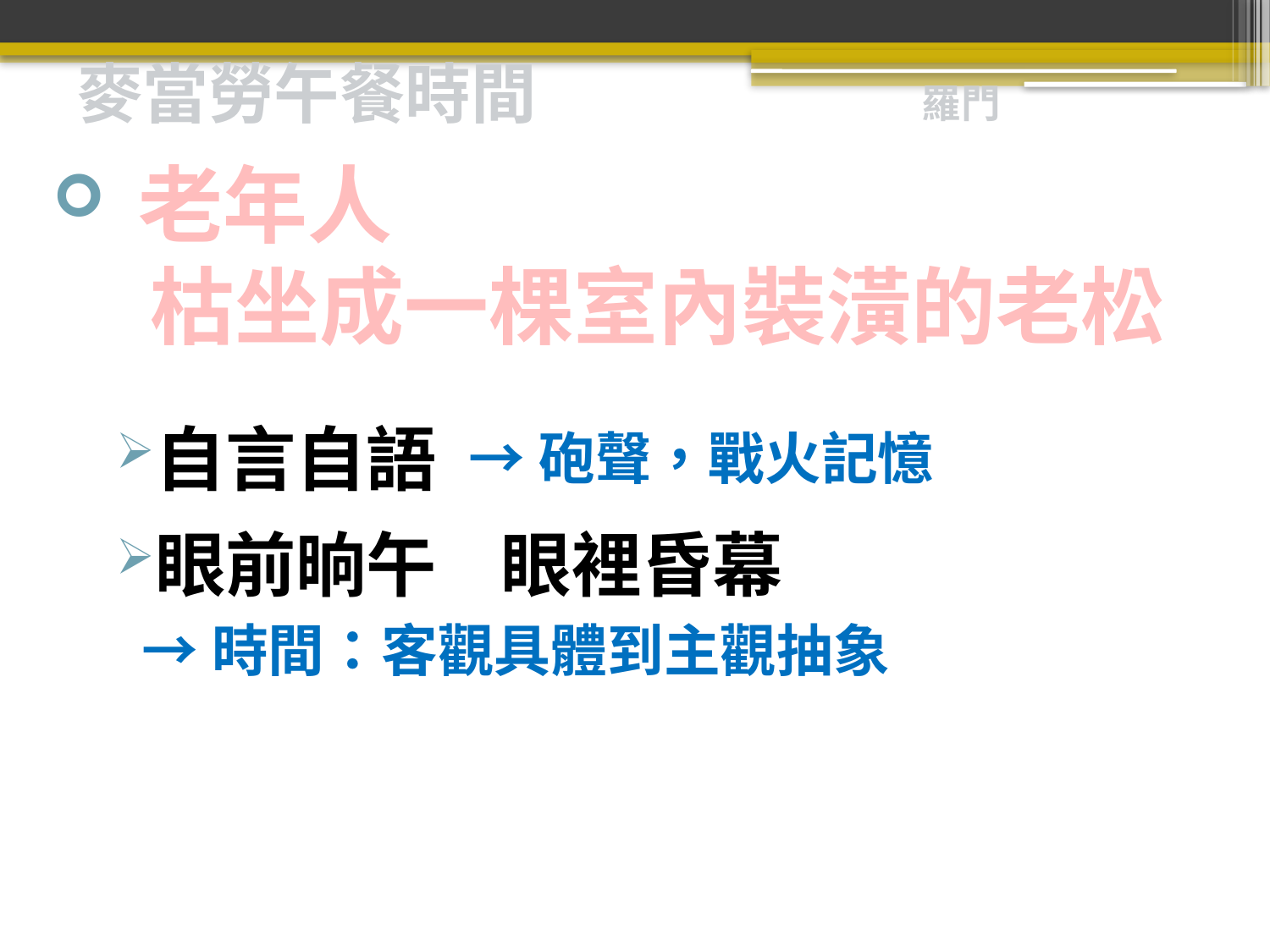

麥當勞午餐時間                          羅門
   老年人
    枯坐成一棵室內裝潢的老松

自言自語
眼前晌午    眼裡昏幕
  →時間：客觀具體到主觀抽象

→砲聲，戰火記憶